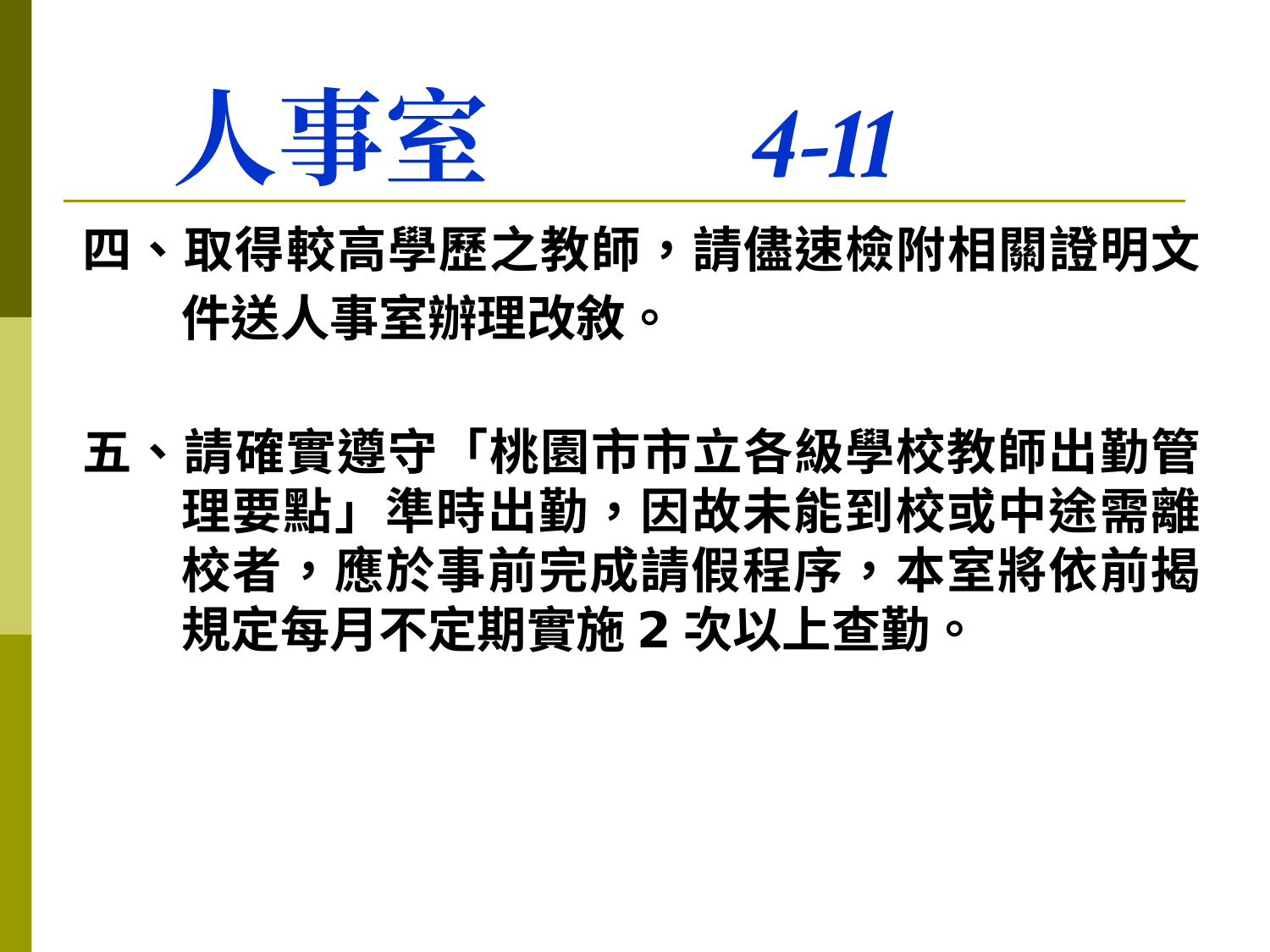

# 人事室            4-11
四、取得較高學歷之教師，請儘速檢附相關證明文件送人事室辦理改敘。

五、請確實遵守「桃園市市立各級學校教師出勤管理要點」準時出勤，因故未能到校或中途需離校者，應於事前完成請假程序，本室將依前揭規定每月不定期實施2次以上查勤。